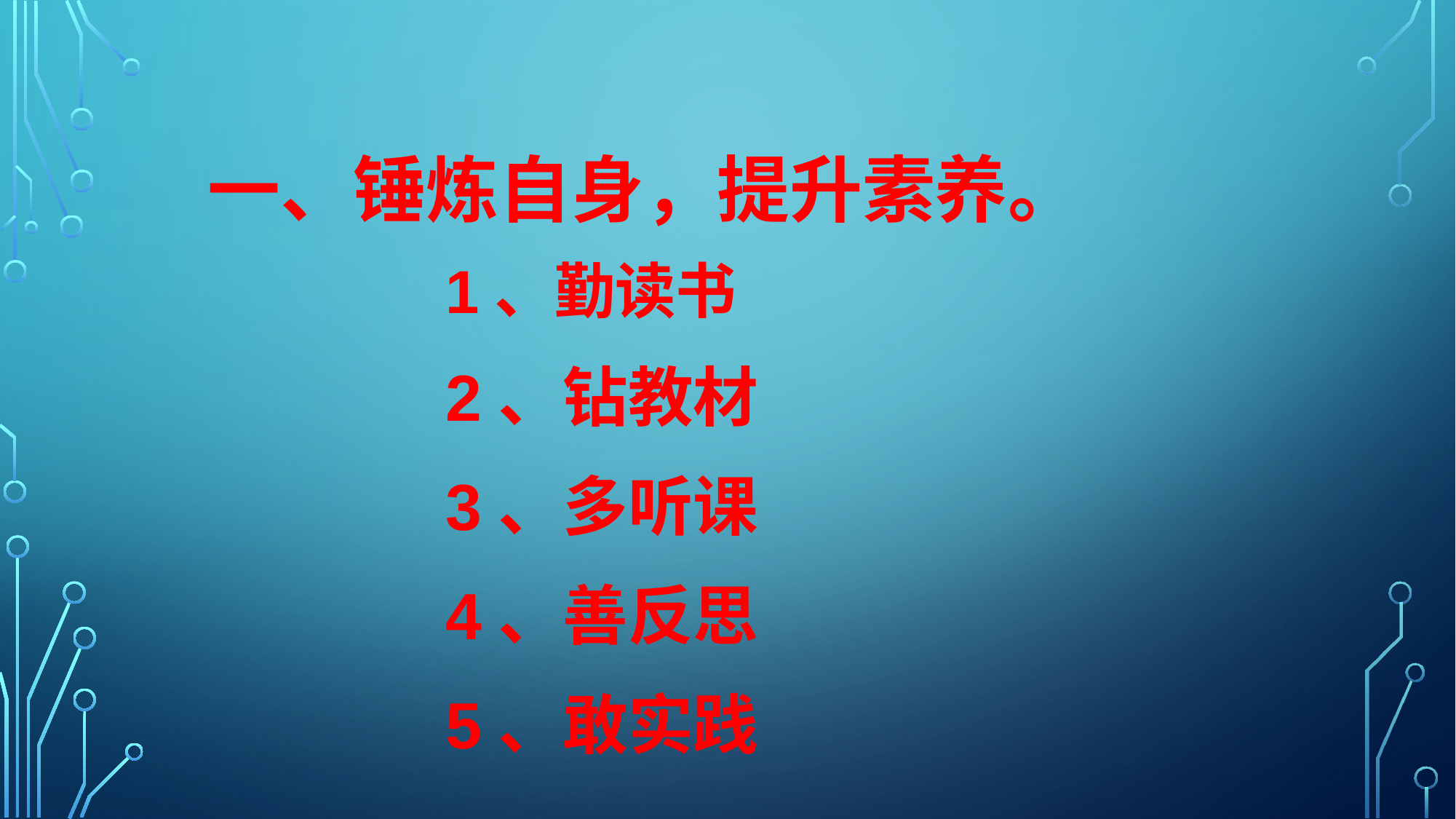

# 一、锤炼自身，提升素养。
1、勤读书
2、钻教材
3、多听课
4、善反思
5、敢实践